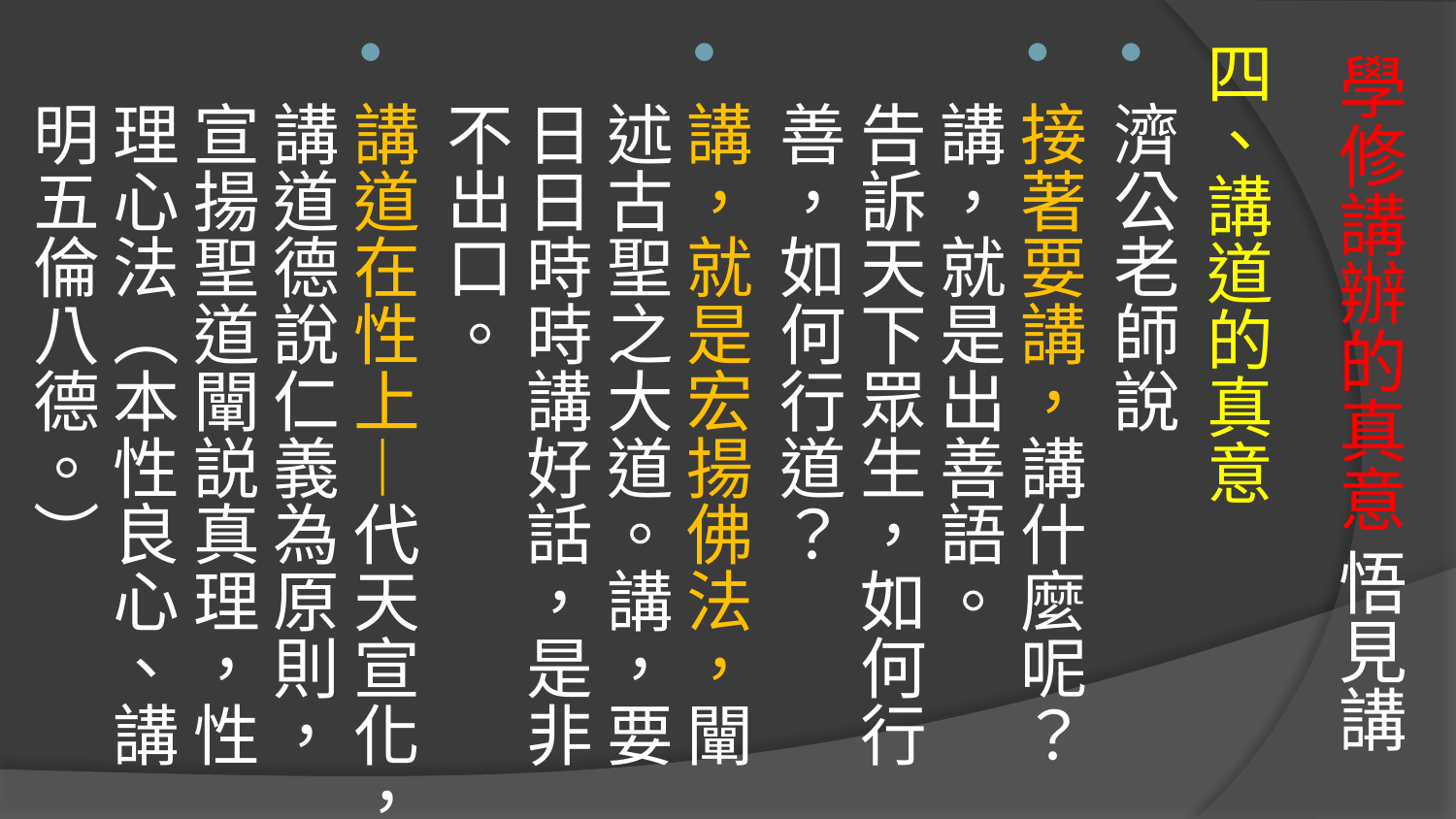

四、講道的真意
濟公老師說
接著要講，講什麼呢？講，就是出善語。
告訴天下眾生，如何行善，如何行道？
講，就是宏揚佛法，闡述古聖之大道。講，要日日時時講好話，是非不出口。
講道在性上—代天宣化，講道德說仁義為原則，宣揚聖道闡説真理，性理心法（本性良心、講明五倫八德。）
# 學修講辦的真意 悟見講